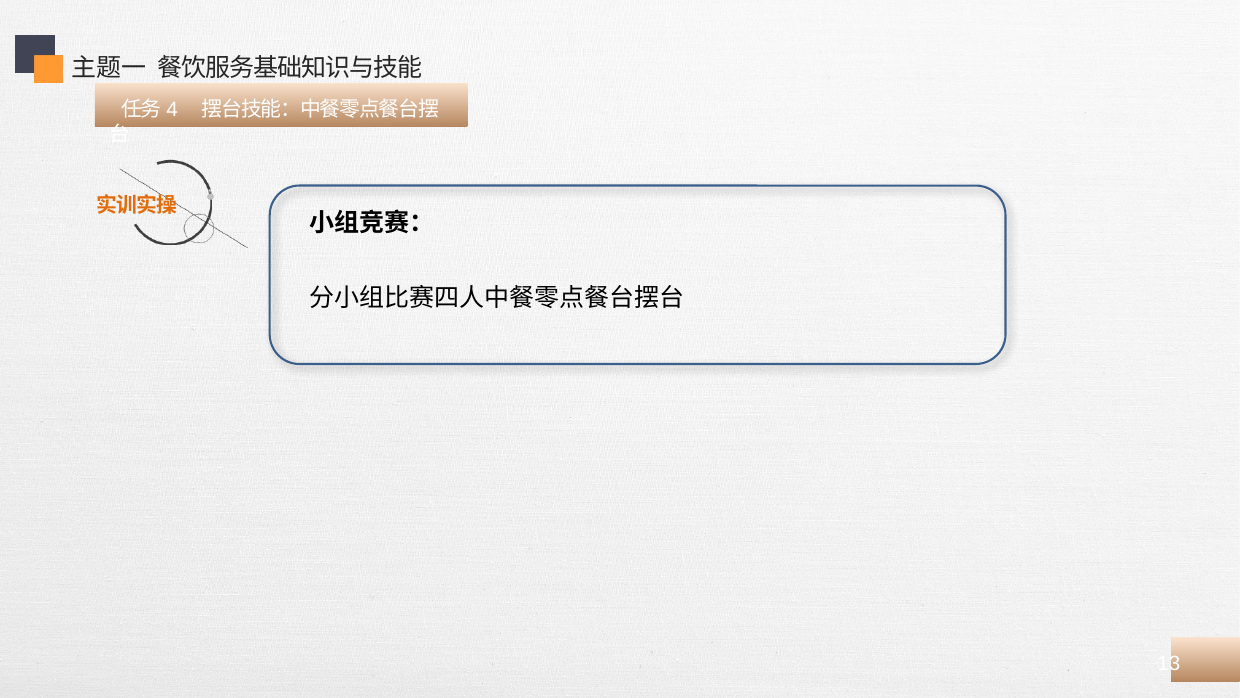

主题一  餐饮服务基础知识与技能

 任务4    摆台技能：中餐零点餐台摆台

小组竞赛：

分小组比赛四人中餐零点餐台摆台